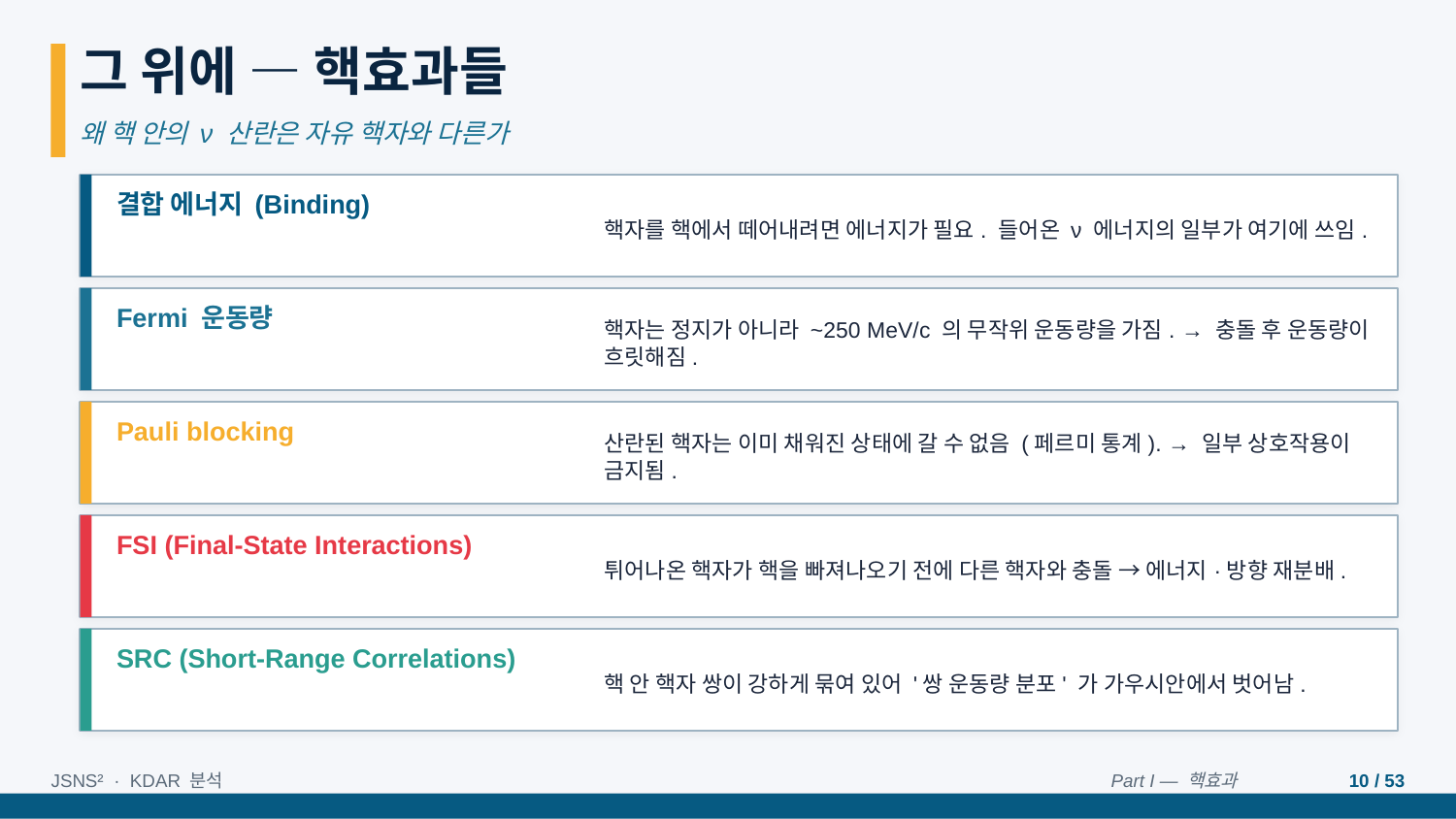

그 위에 — 핵효과들

왜 핵 안의 ν 산란은 자유 핵자와 다른가

결합 에너지 (Binding)
핵자를 핵에서 떼어내려면 에너지가 필요. 들어온 ν 에너지의 일부가 여기에 쓰임.

Fermi 운동량
핵자는 정지가 아니라 ~250 MeV/c 의 무작위 운동량을 가짐. → 충돌 후 운동량이 흐릿해짐.

Pauli blocking
산란된 핵자는 이미 채워진 상태에 갈 수 없음 (페르미 통계). → 일부 상호작용이 금지됨.

FSI (Final-State Interactions)
튀어나온 핵자가 핵을 빠져나오기 전에 다른 핵자와 충돌 → 에너지·방향 재분배.

SRC (Short-Range Correlations)
핵 안 핵자 쌍이 강하게 묶여 있어 '쌍 운동량 분포' 가 가우시안에서 벗어남.
JSNS²  ·  KDAR 분석
Part I — 핵효과
10 / 53